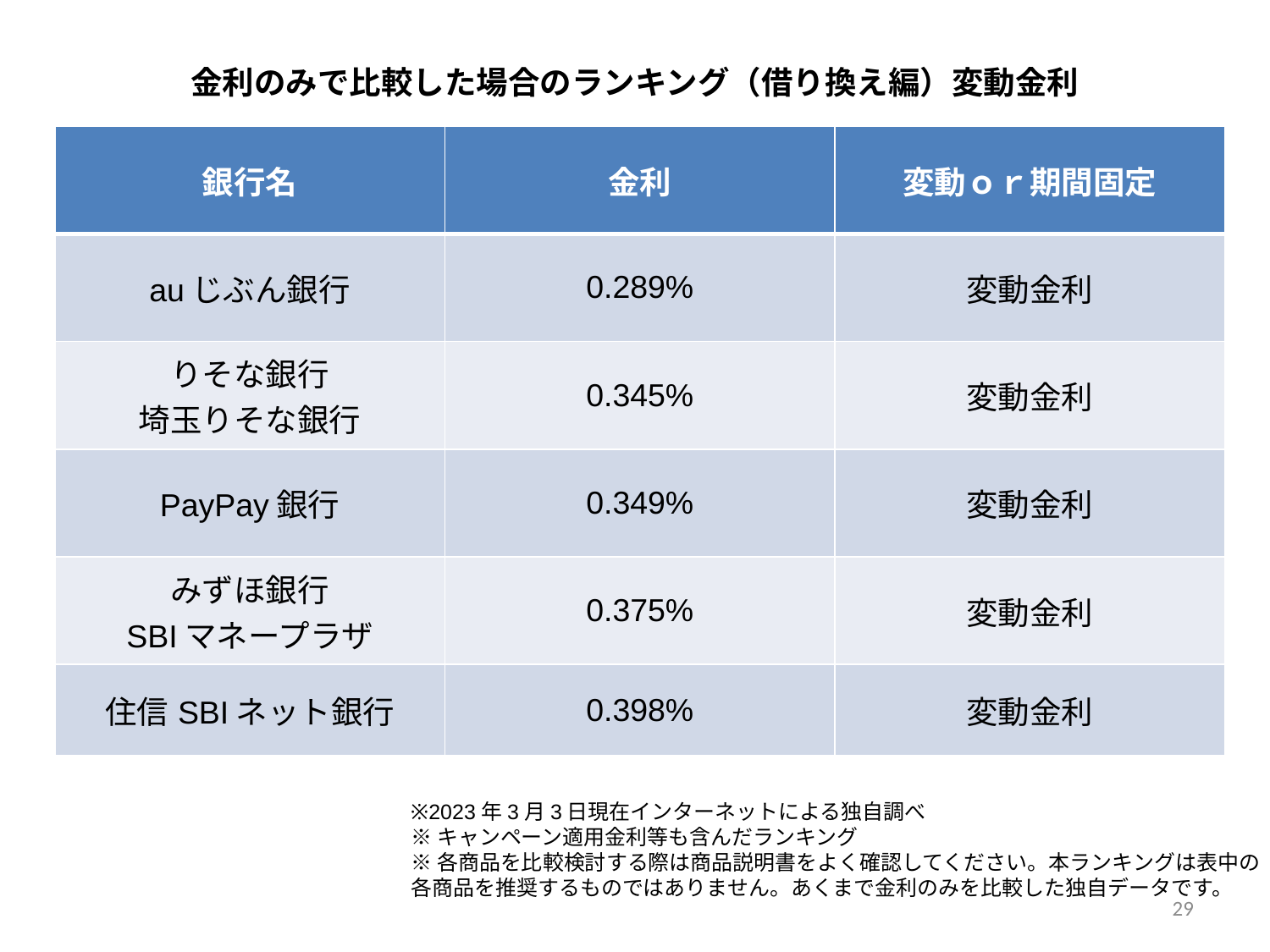

金利のみで比較した場合のランキング（借り換え編）変動金利
| 銀行名 | 金利 | 変動ｏｒ期間固定 |
| --- | --- | --- |
| auじぶん銀行 | 0.289% | 変動金利 |
| りそな銀行 埼玉りそな銀行 | 0.345% | 変動金利 |
| PayPay銀行 | 0.349% | 変動金利 |
| みずほ銀行 SBIマネープラザ | 0.375% | 変動金利 |
| 住信SBIネット銀行 | 0.398% | 変動金利 |
※2023年3月3日現在インターネットによる独自調べ
※キャンペーン適用金利等も含んだランキング
※各商品を比較検討する際は商品説明書をよく確認してください。本ランキングは表中の
各商品を推奨するものではありません。あくまで金利のみを比較した独自データです。
29